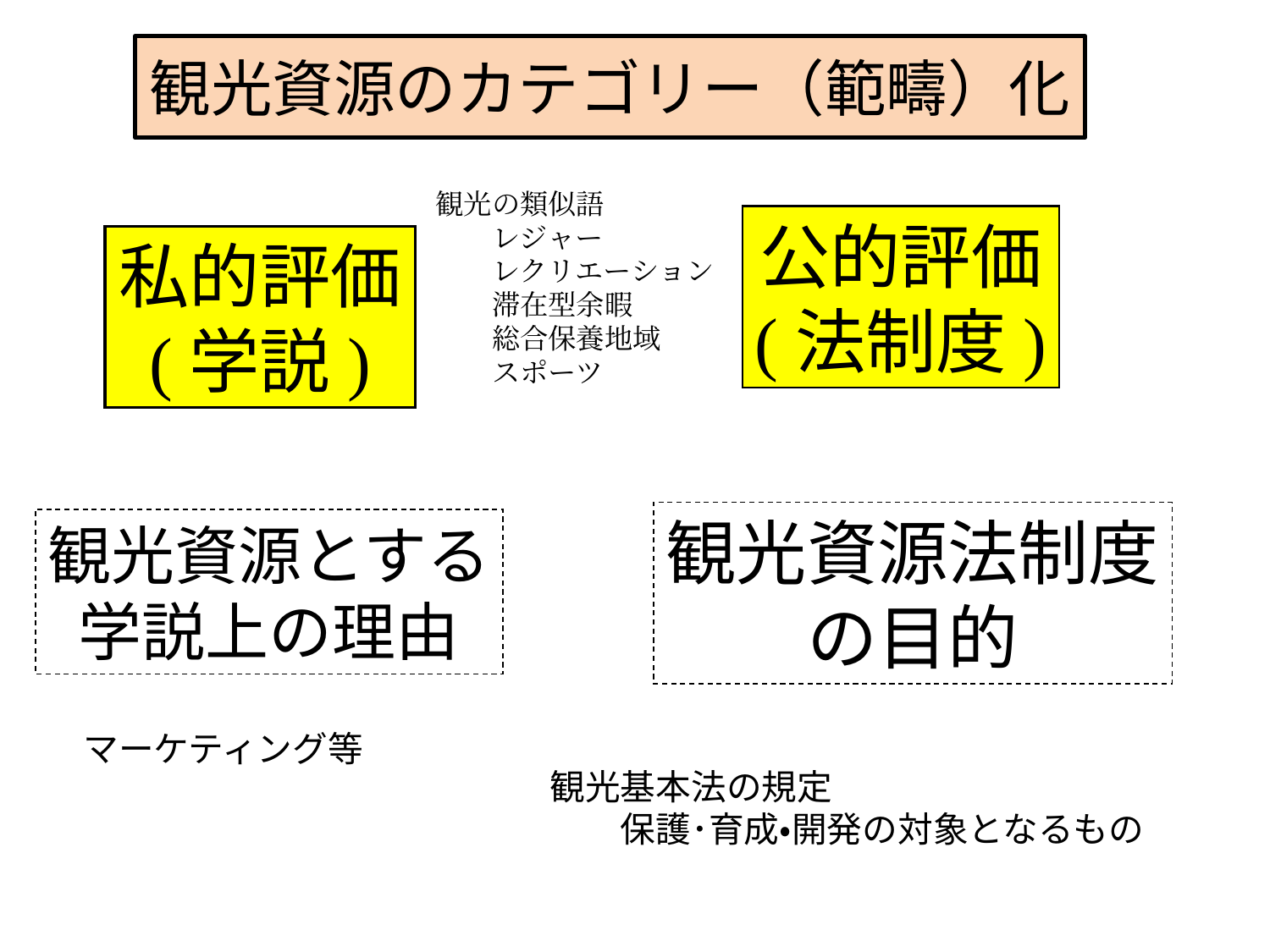

# 観光資源のカテゴリー（範疇）化
観光の類似語
　　レジャー
　　レクリエーション
　　滞在型余暇
　　総合保養地域
　　スポーツ
公的評価
(法制度)
私的評価
(学説)
観光資源法制度
の目的
観光資源とする
学説上の理由
マーケティング等
観光基本法の規定
　　保護･育成・開発の対象となるもの